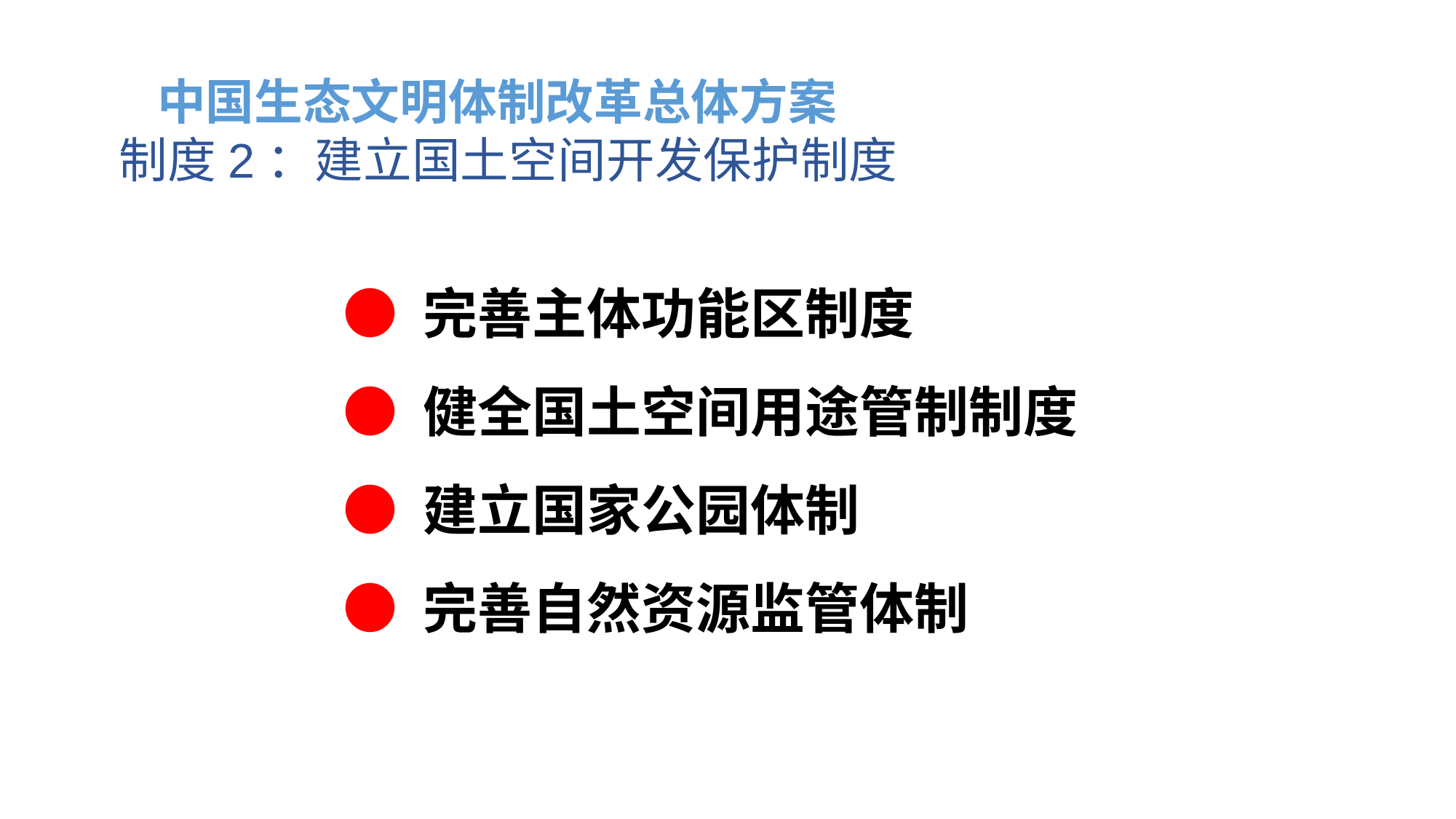

中国生态文明体制改革总体方案
  制度2：建立国土空间开发保护制度
● 完善主体功能区制度
● 健全国土空间用途管制制度
● 建立国家公园体制
● 完善自然资源监管体制